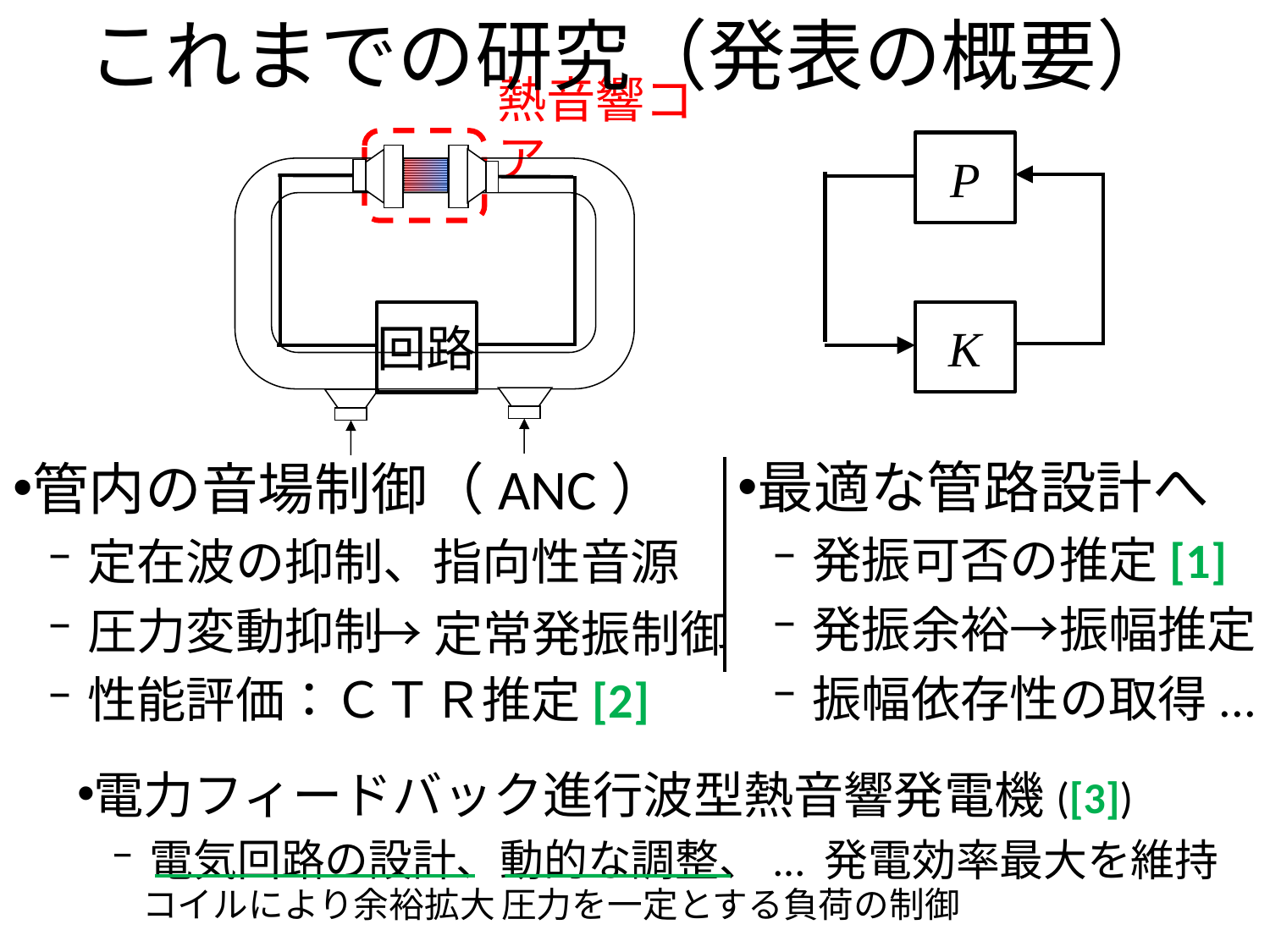

# これまでの研究（発表の概要）

熱音響コア

P

K
回路

最適な管路設計へ
発振可否の推定[1]
発振余裕→振幅推定
振幅依存性の取得...

管内の音場制御（ANC）
定在波の抑制、指向性音源
圧力変動抑制
性能評価：ＣＴＲ推定[2]

→定常発振制御
電力フィードバック進行波型熱音響発電機([3])
電気回路の設計、動的な調整、... 発電効率最大を維持

コイルにより余裕拡大
圧力を一定とする負荷の制御